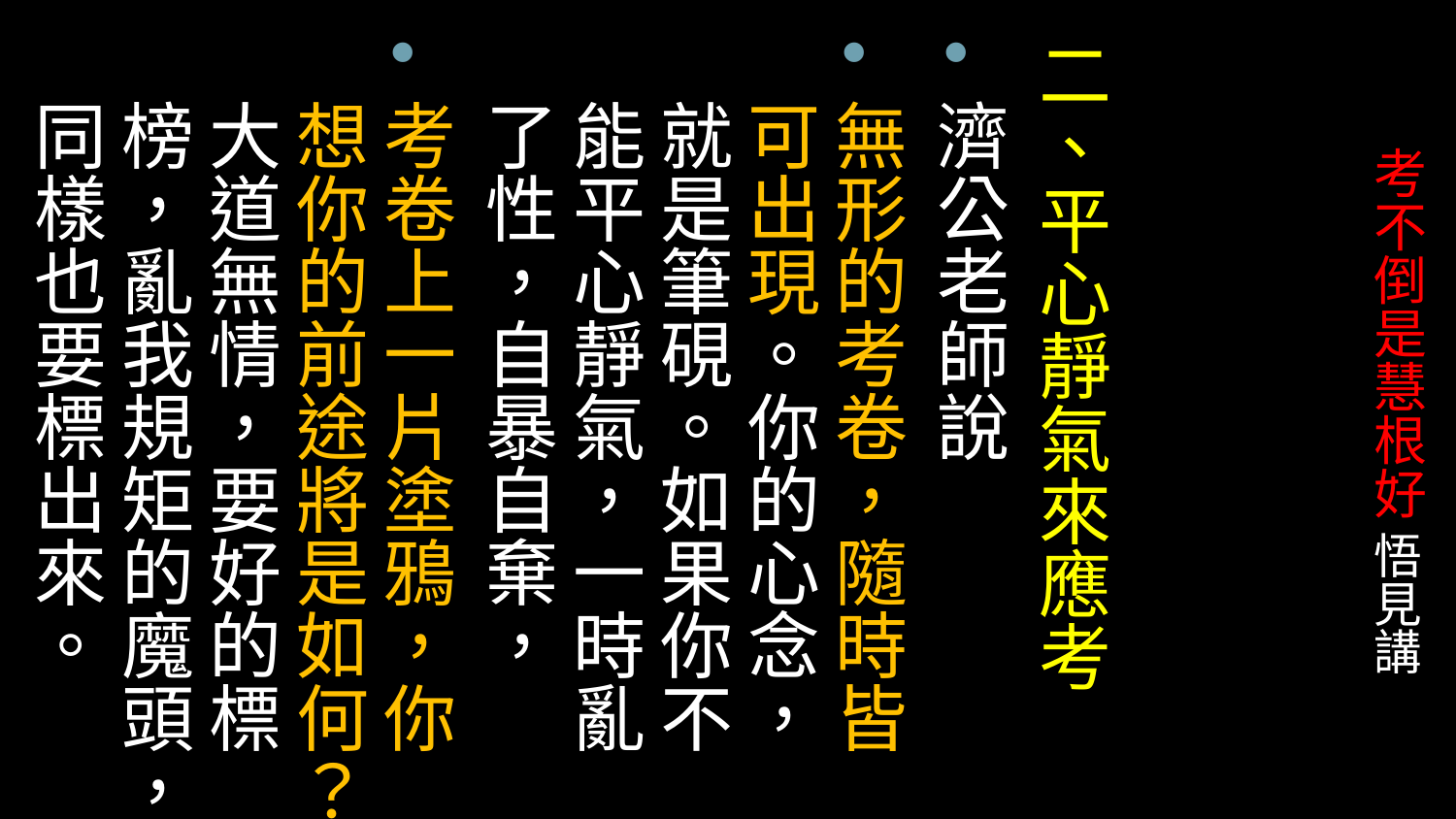

二、平心靜氣來應考
濟公老師說
無形的考卷，隨時皆可出現。你的心念，就是筆硯。如果你不能平心靜氣，一時亂了性，自暴自棄，
考卷上一片塗鴉，你想你的前途將是如何？大道無情，要好的標榜，亂我規矩的魔頭，同樣也要標出來。
# 考不倒是慧根好 悟見講